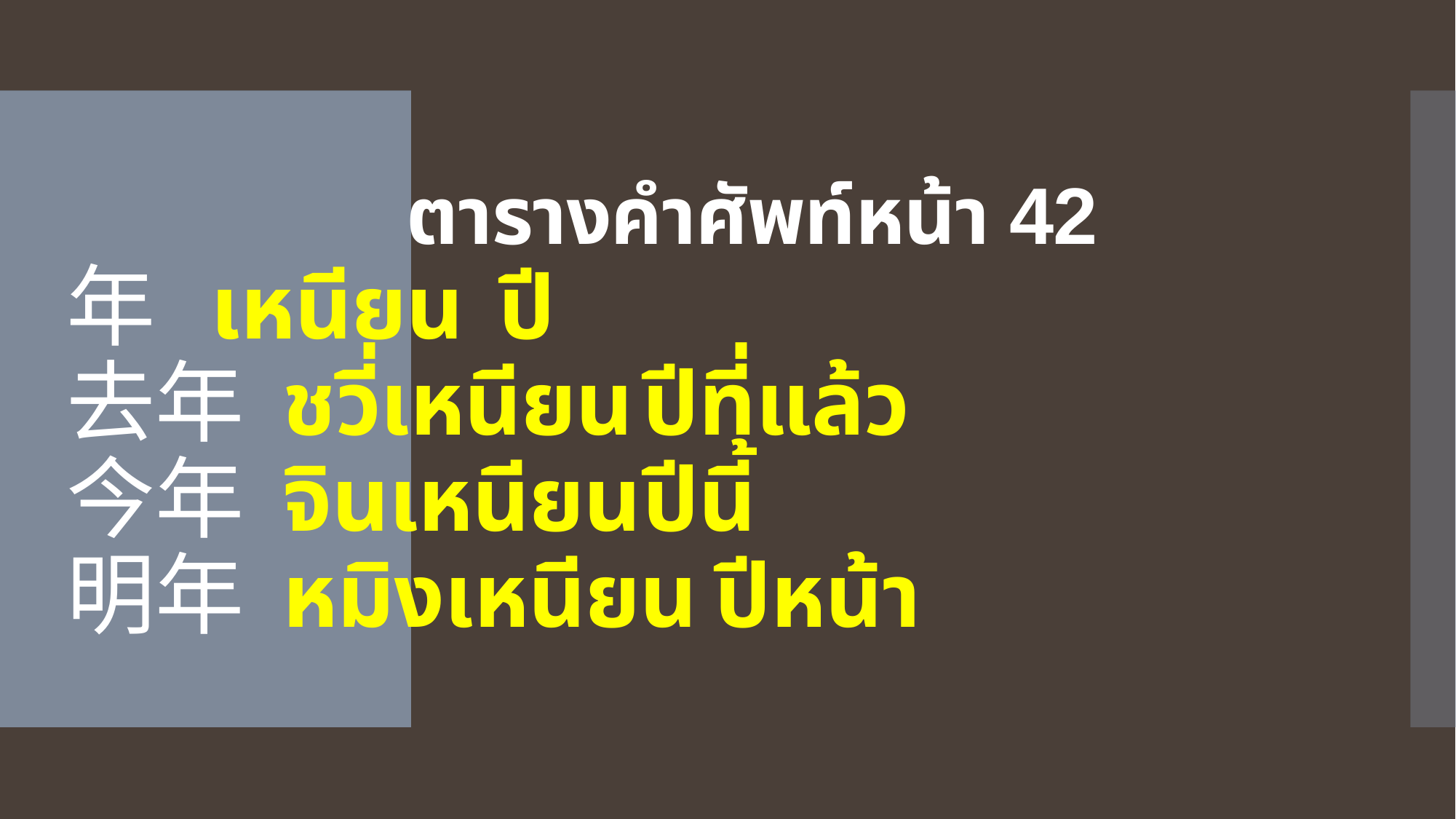

# ตารางคำศัพท์หน้า 42 年			เหนียน			ปี 去年		ชวี่เหนียน		ปีที่แล้ว 今年		จินเหนียน		ปีนี้ 明年		หมิงเหนียน	ปีหน้า